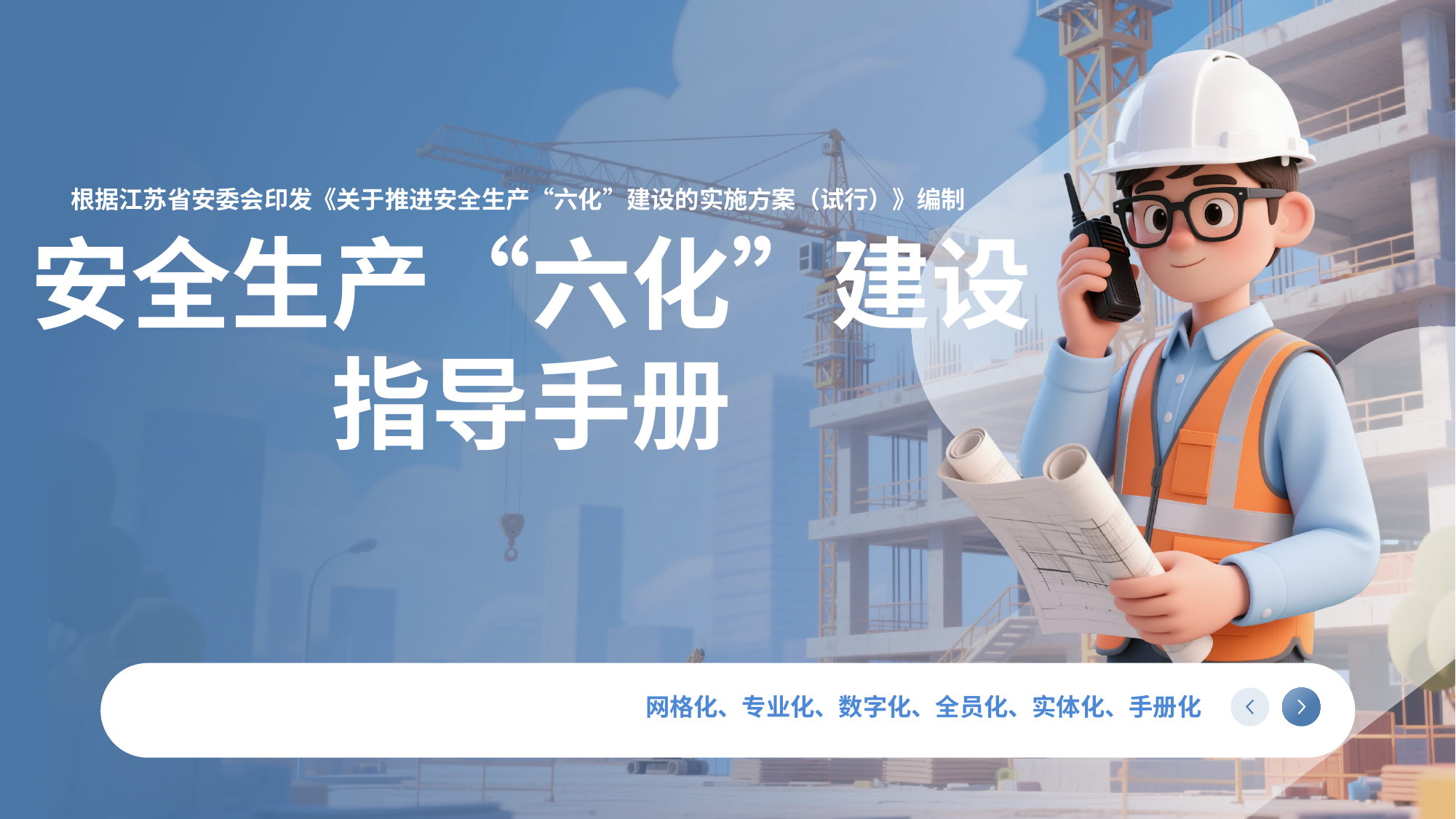

# 安全生产“六化”建设指导手册
根据江苏省安委会印发《关于推进安全生产“六化”建设的实施方案（试行）》编制
网格化、专业化、数字化、全员化、实体化、手册化